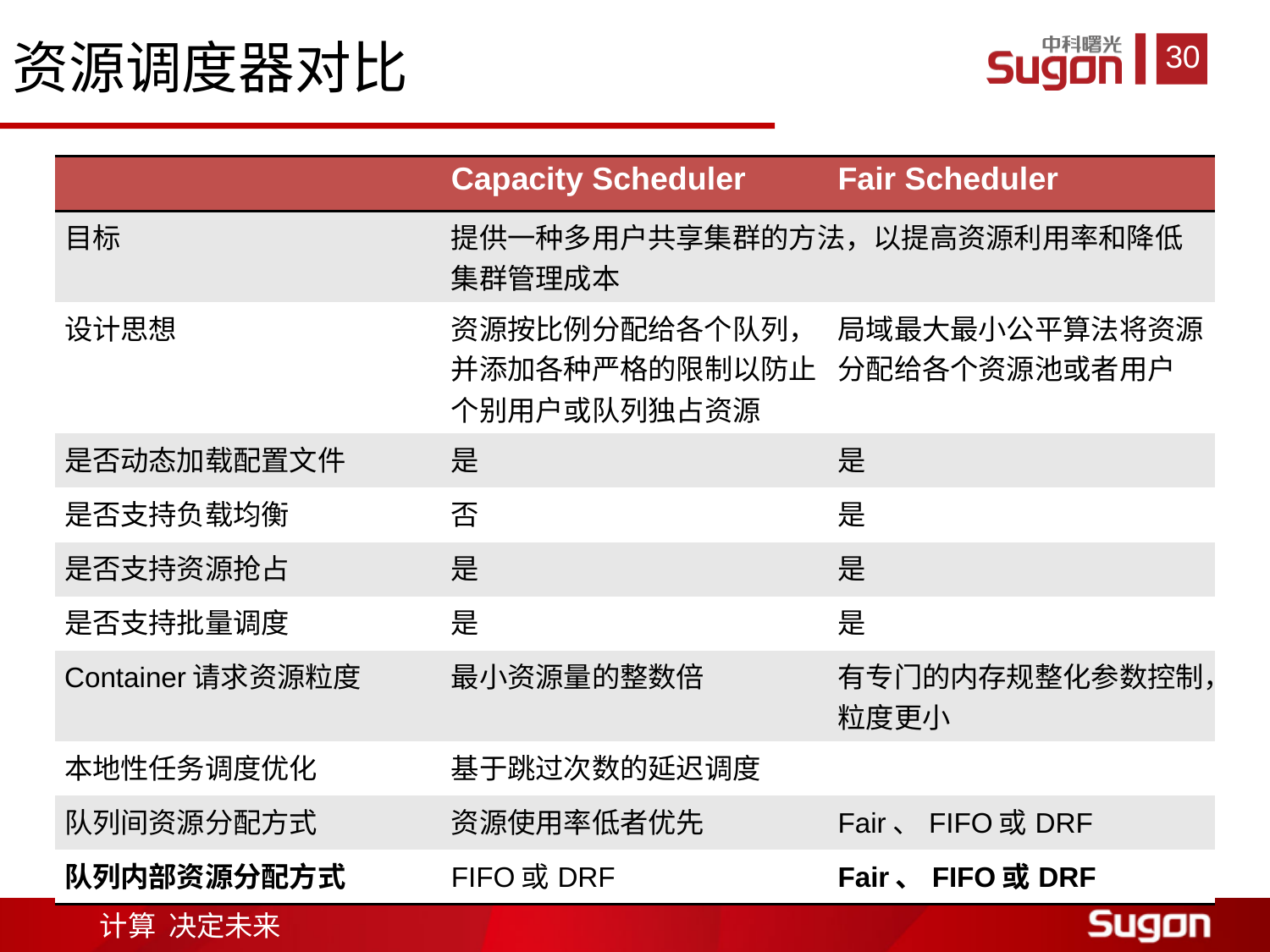

资源调度器对比
|  | Capacity Scheduler | Fair Scheduler |
| --- | --- | --- |
| 目标 | 提供一种多用户共享集群的方法，以提高资源利用率和降低集群管理成本 |  |
| 设计思想 | 资源按比例分配给各个队列，并添加各种严格的限制以防止个别用户或队列独占资源 | 局域最大最小公平算法将资源分配给各个资源池或者用户 |
| 是否动态加载配置文件 | 是 | 是 |
| 是否支持负载均衡 | 否 | 是 |
| 是否支持资源抢占 | 是 | 是 |
| 是否支持批量调度 | 是 | 是 |
| Container请求资源粒度 | 最小资源量的整数倍 | 有专门的内存规整化参数控制，粒度更小 |
| 本地性任务调度优化 | 基于跳过次数的延迟调度 |  |
| 队列间资源分配方式 | 资源使用率低者优先 | Fair、FIFO或DRF |
| 队列内部资源分配方式 | FIFO或DRF | Fair、FIFO或DRF |